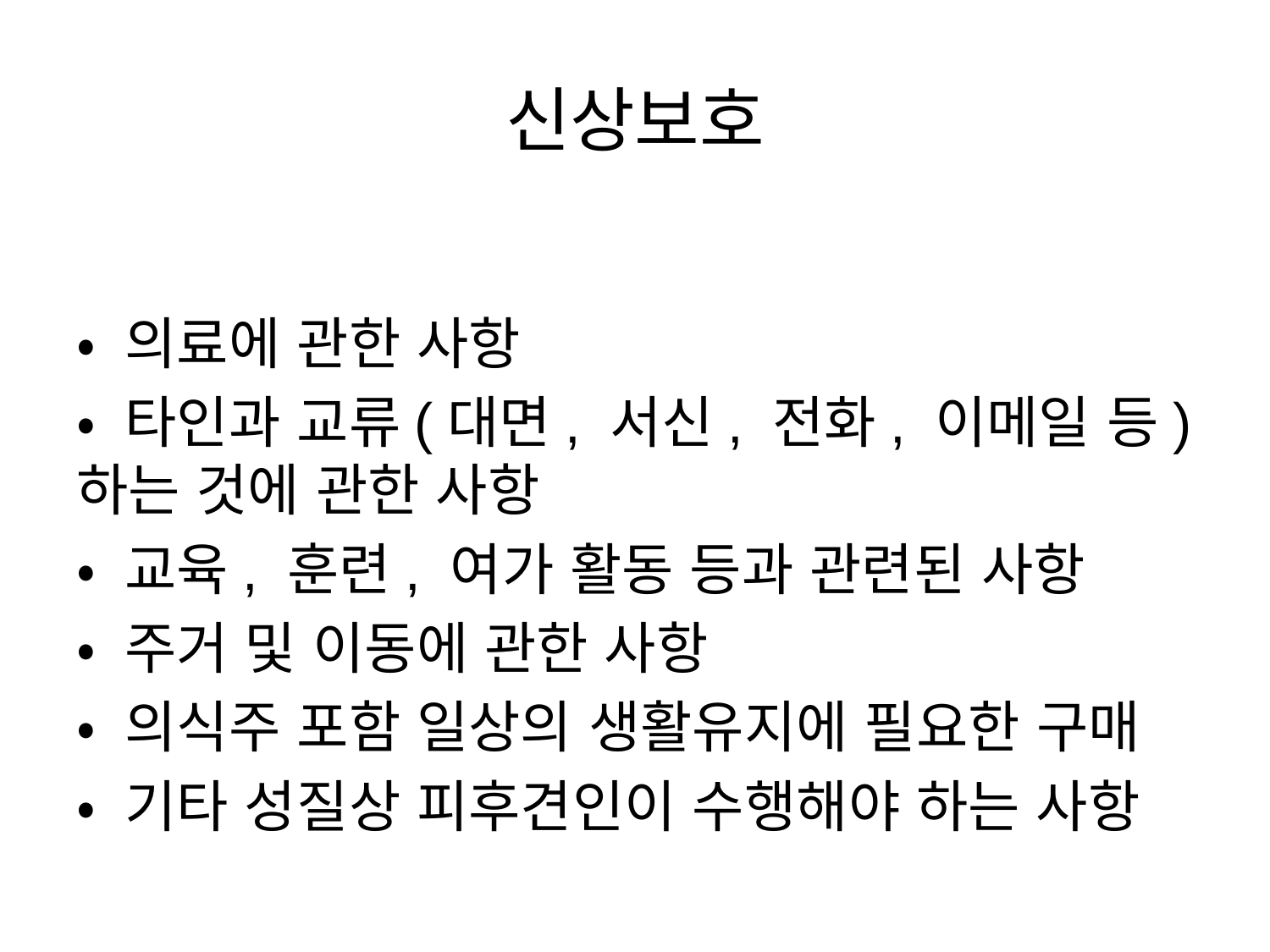

# 신상보호

• 의료에 관한 사항
• 타인과 교류(대면, 서신, 전화, 이메일 등)하는 것에 관한 사항
• 교육, 훈련, 여가 활동 등과 관련된 사항
• 주거 및 이동에 관한 사항
• 의식주 포함 일상의 생활유지에 필요한 구매
• 기타 성질상 피후견인이 수행해야 하는 사항